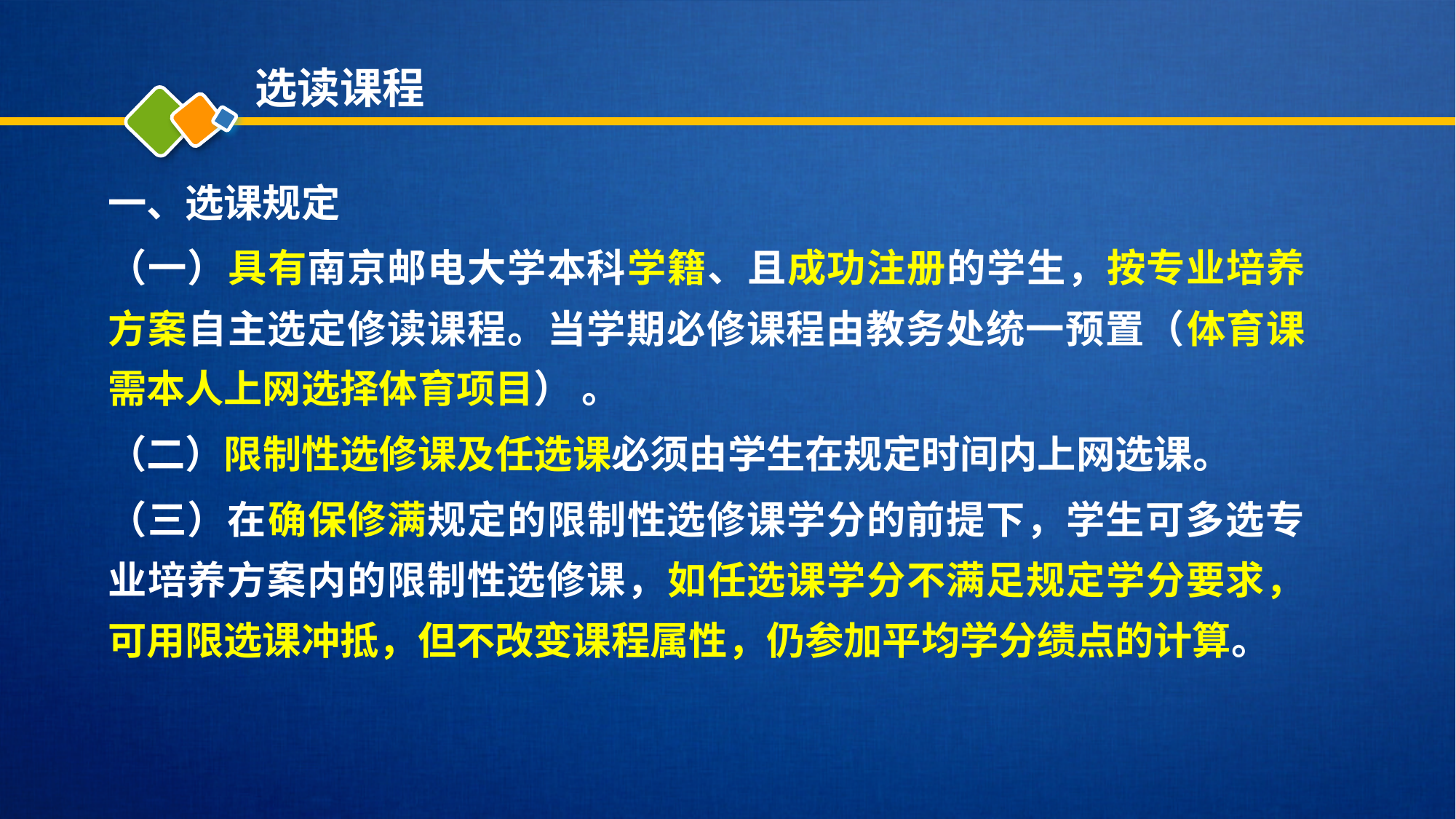

选读课程

一、选课规定
（一）具有南京邮电大学本科学籍、且成功注册的学生，按专业培养方案自主选定修读课程。当学期必修课程由教务处统一预置（体育课需本人上网选择体育项目） 。
（二）限制性选修课及任选课必须由学生在规定时间内上网选课。
（三）在确保修满规定的限制性选修课学分的前提下，学生可多选专业培养方案内的限制性选修课，如任选课学分不满足规定学分要求，可用限选课冲抵，但不改变课程属性，仍参加平均学分绩点的计算。